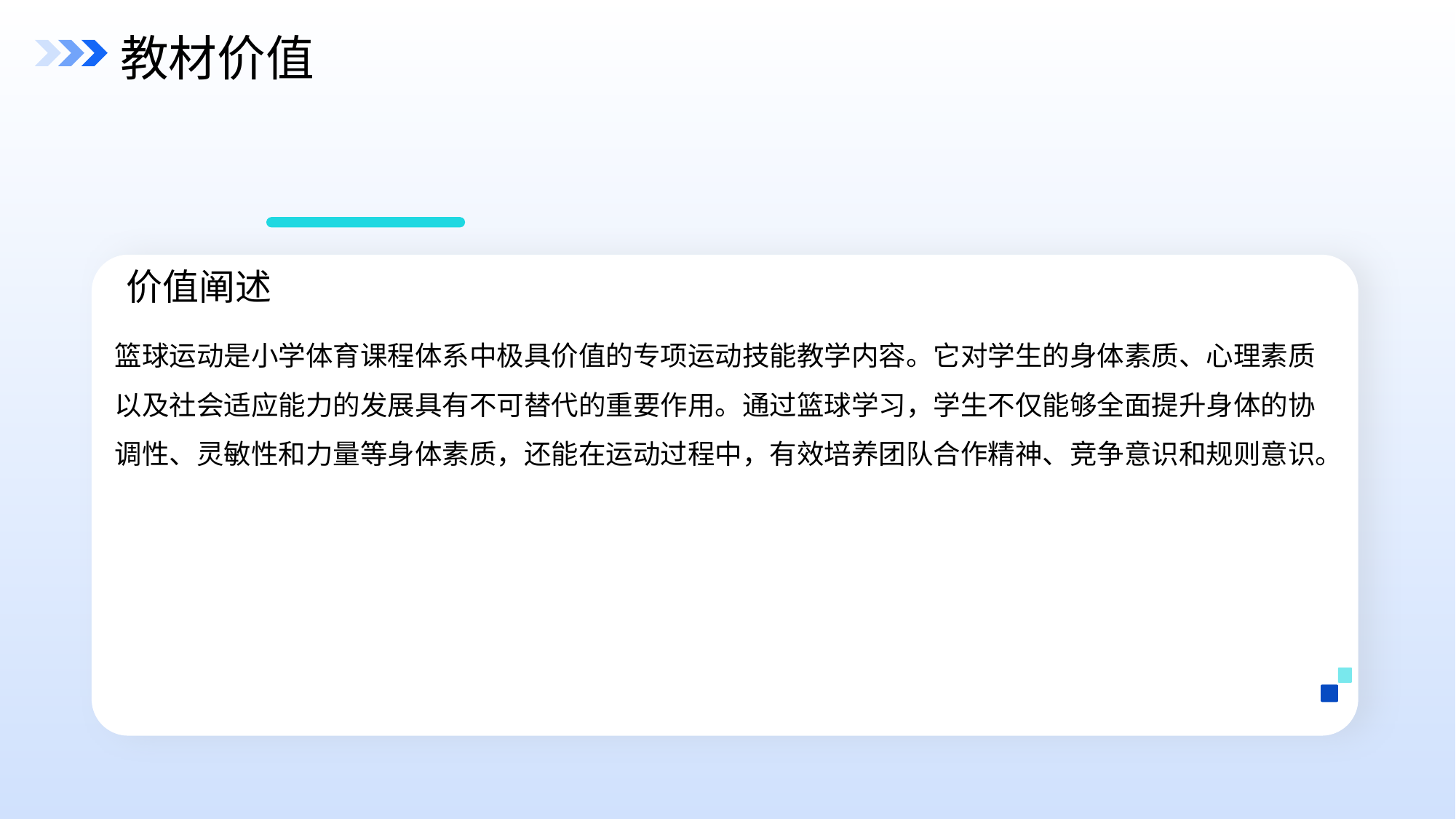

教材价值

价值阐述

篮球运动是小学体育课程体系中极具价值的专项运动技能教学内容。它对学生的身体素质、心理素质以及社会适应能力的发展具有不可替代的重要作用。通过篮球学习，学生不仅能够全面提升身体的协调性、灵敏性和力量等身体素质，还能在运动过程中，有效培养团队合作精神、竞争意识和规则意识。